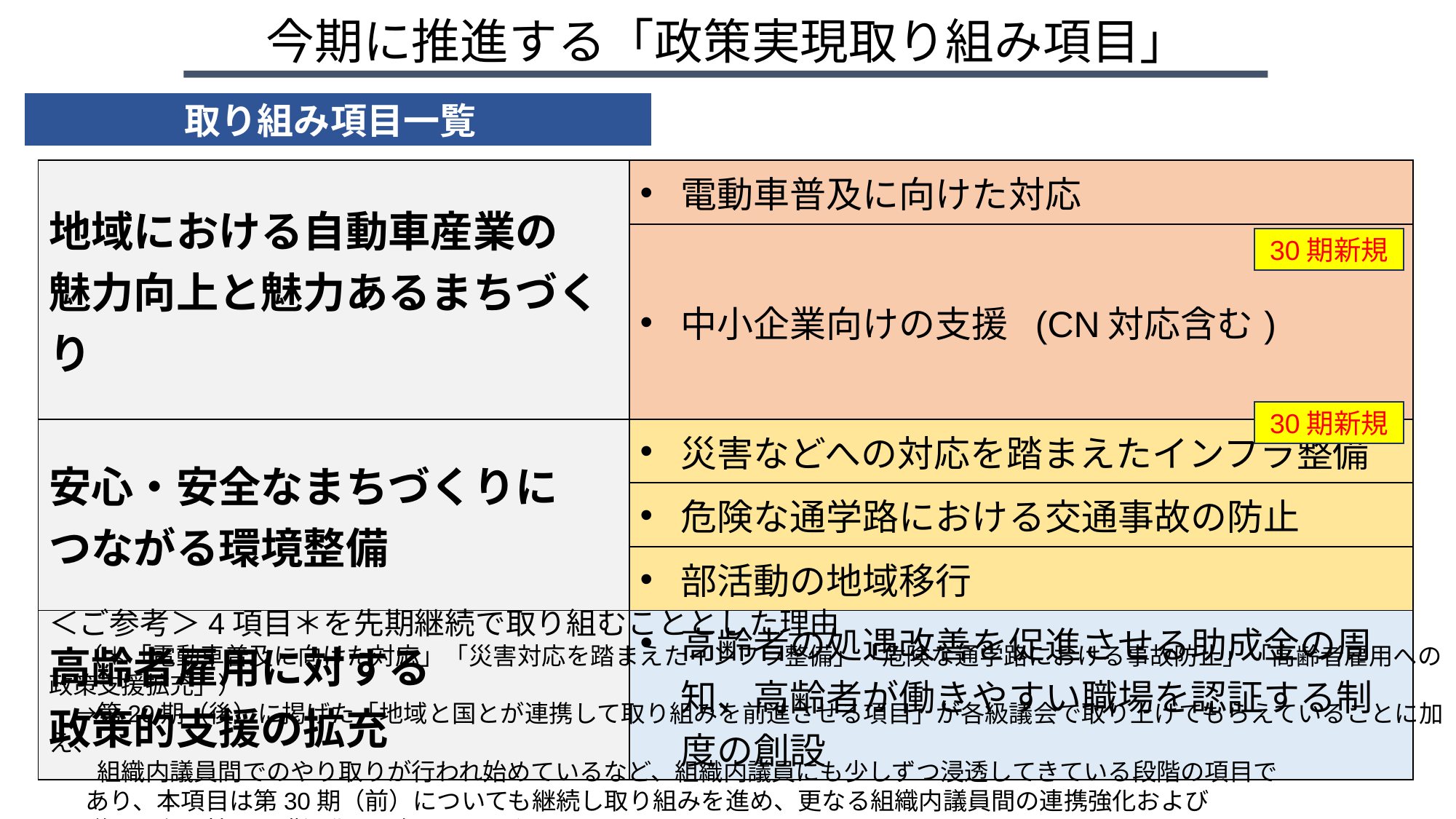

今期に推進する「政策実現取り組み項目」

取り組み項目一覧
| 地域における自動車産業の 魅力向上と魅力あるまちづくり | 電動車普及に向けた対応 |
| --- | --- |
|  | 中小企業向けの支援 (CN対応含む) |
| 安心・安全なまちづくりに つながる環境整備 | 災害などへの対応を踏まえたインフラ整備 |
|  | 危険な通学路における交通事故の防止 |
|  | 部活動の地域移行 |
| 高齢者雇用に対する 政策的支援の拡充 | 高齢者の処遇改善を促進させる助成金の周知、高齢者が働きやすい職場を認証する制度の創設 |
30期新規
30期新規
＜ご参考＞4項目＊を先期継続で取り組むこととした理由
　 （＊「電動車普及に向けた対応」「災害対応を踏まえたインフラ整備」「危険な通学路における事故防止」「高齢者雇用への政策支援拡充」）
　→第29期（後）に掲げた「地域と国とが連携して取り組みを前進させる項目」が各級議会で取り上げてもらえていることに加え、
　　組織内議員間でのやり取りが行われ始めているなど、組織内議員にも少しずつ浸透してきている段階の項目で
あり、本項目は第30期（前）についても継続し取り組みを進め、更なる組織内議員間の連携強化および
議員の必要性の認識深化・周知につなげたい